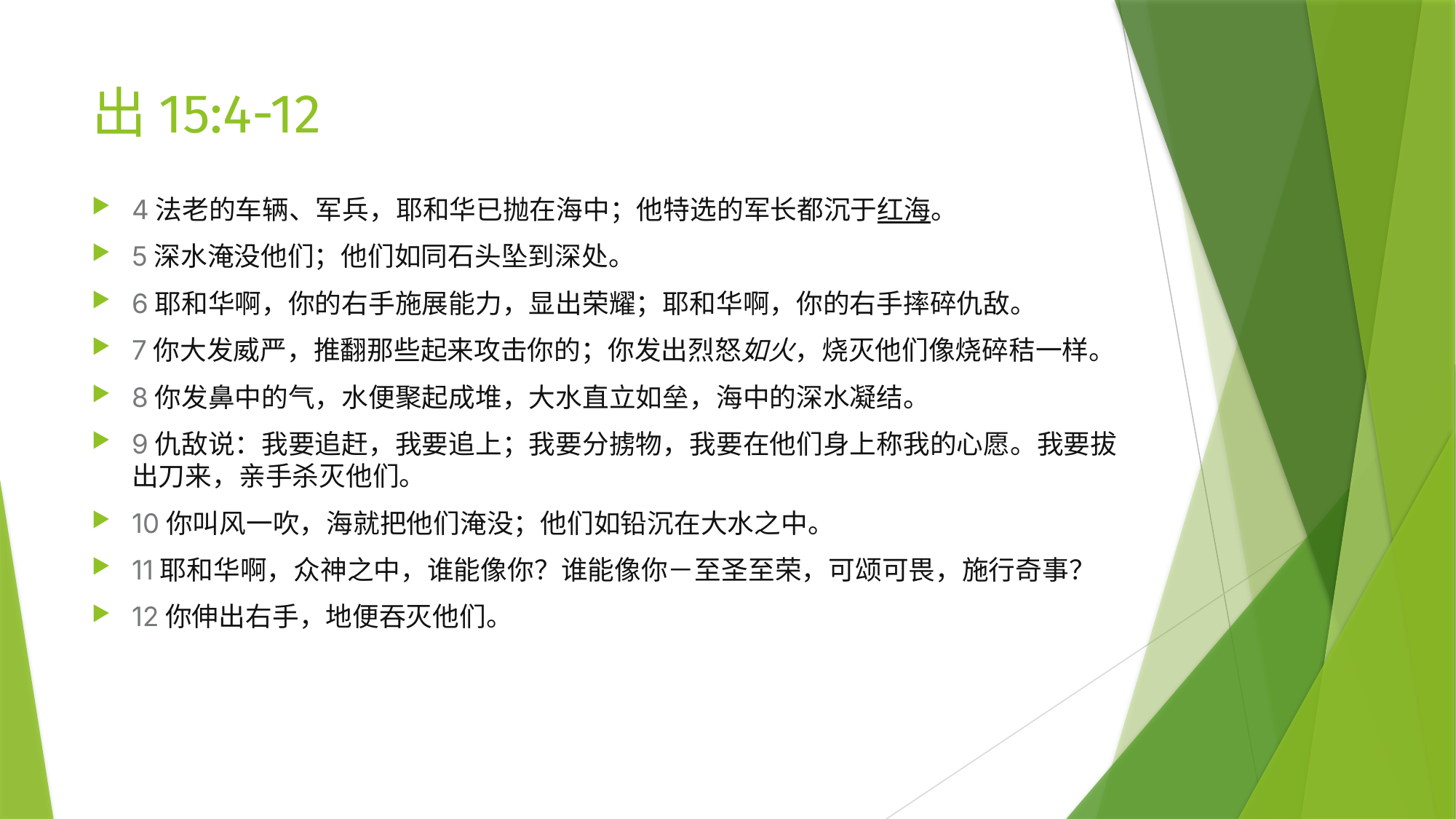

# 出15:4-12
4法老的车辆、军兵，耶和华已抛在海中；他特选的军长都沉于红海。
5深水淹没他们；他们如同石头坠到深处。
6耶和华啊，你的右手施展能力，显出荣耀；耶和华啊，你的右手摔碎仇敌。
7你大发威严，推翻那些起来攻击你的；你发出烈怒如火，烧灭他们像烧碎秸一样。
8你发鼻中的气，水便聚起成堆，大水直立如垒，海中的深水凝结。
9仇敌说：我要追赶，我要追上；我要分掳物，我要在他们身上称我的心愿。我要拔出刀来，亲手杀灭他们。
10你叫风一吹，海就把他们淹没；他们如铅沉在大水之中。
11耶和华啊，众神之中，谁能像你？谁能像你－至圣至荣，可颂可畏，施行奇事？
12你伸出右手，地便吞灭他们。